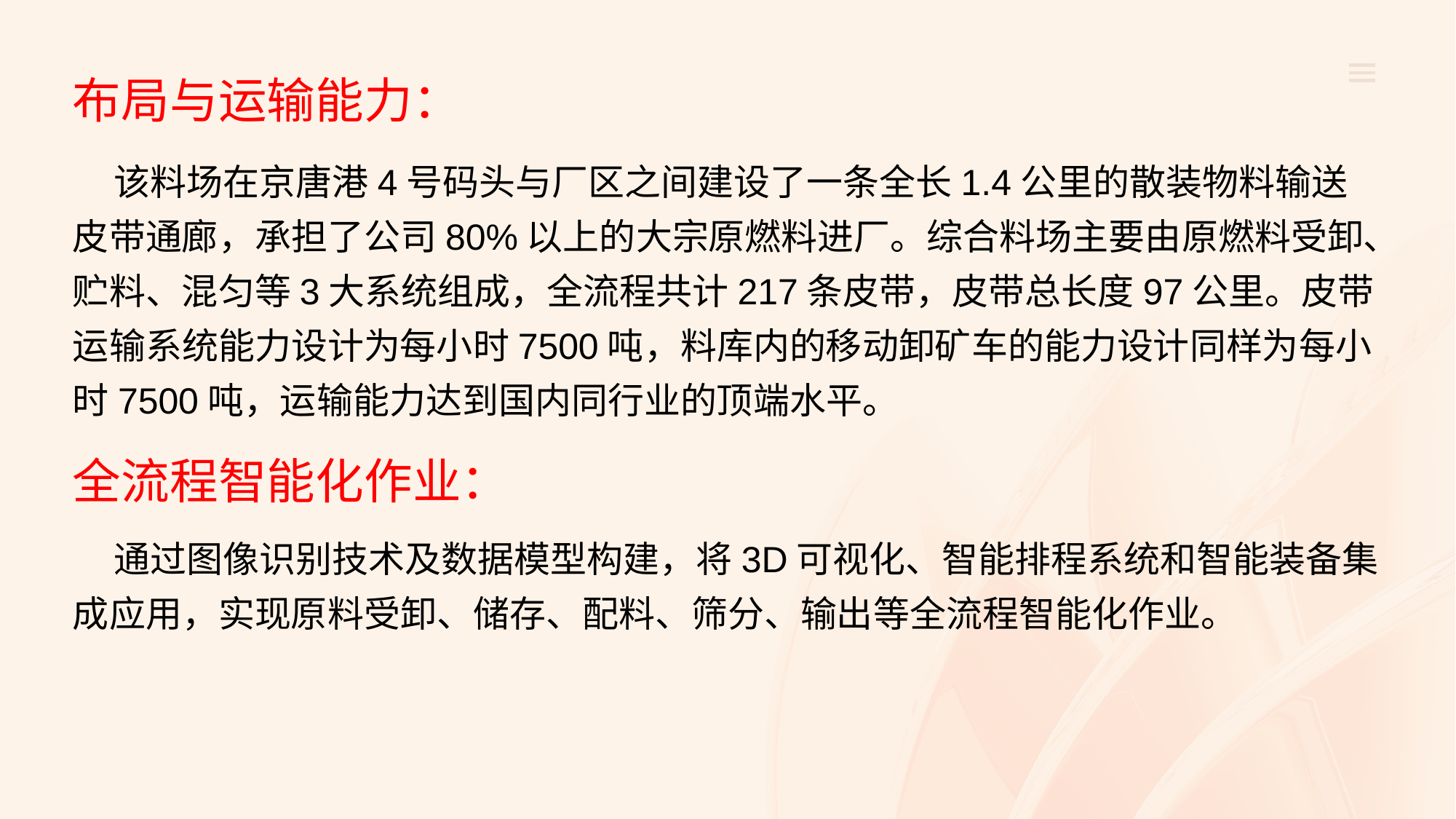

布局与运输能力：
    该料场在京唐港4号码头与厂区之间建设了一条全长1.4公里的散装物料输送皮带通廊，承担了公司80%以上的大宗原燃料进厂。综合料场主要由原燃料受卸、贮料、混匀等3大系统组成，全流程共计217条皮带，皮带总长度97公里。皮带运输系统能力设计为每小时7500吨，料库内的移动卸矿车的能力设计同样为每小时7500吨，运输能力达到国内同行业的顶端水平。
全流程智能化作业：
    通过图像识别技术及数据模型构建，将3D可视化、智能排程系统和智能装备集成应用，实现原料受卸、储存、配料、筛分、输出等全流程智能化作业。